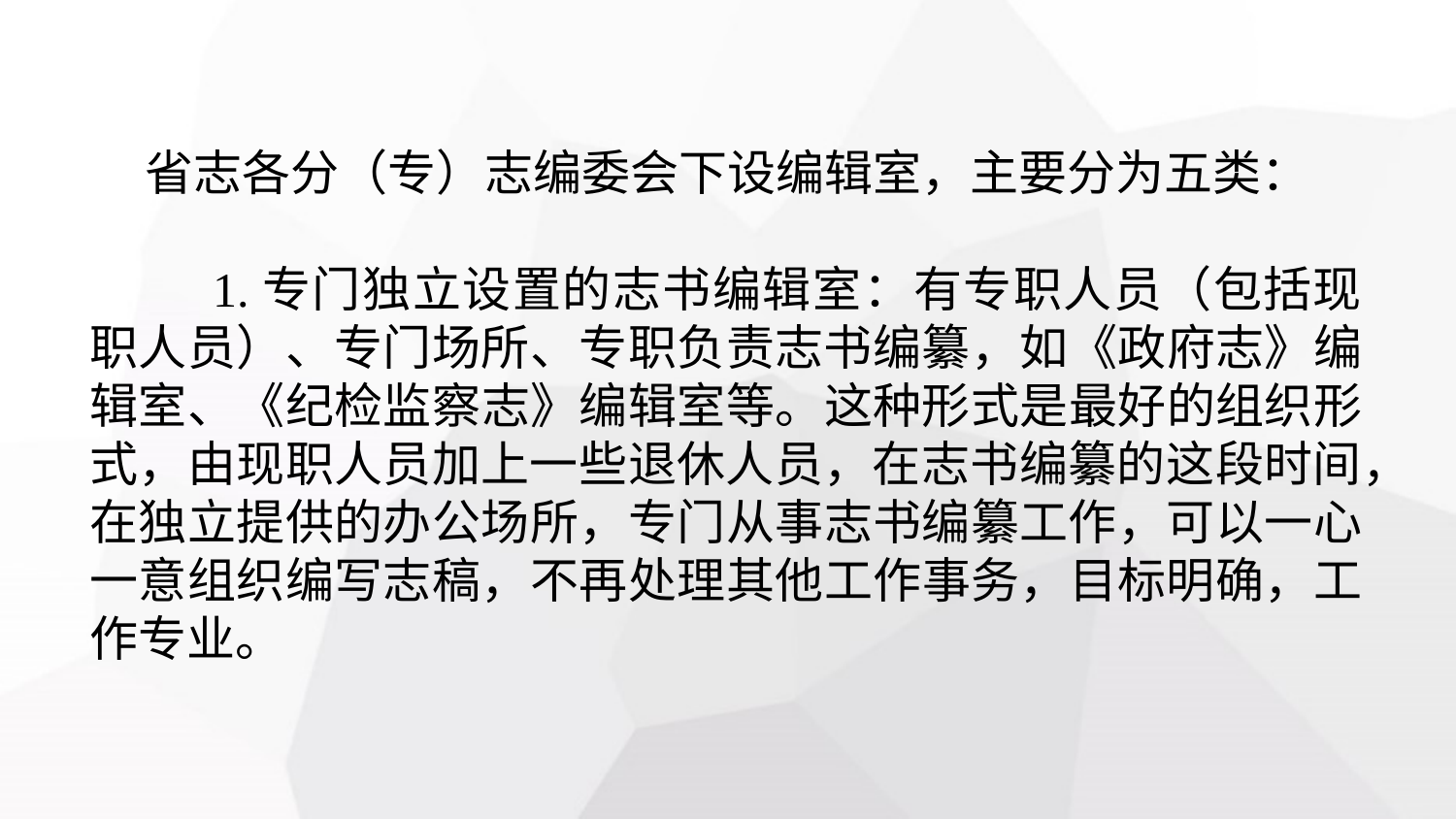

省志各分（专）志编委会下设编辑室，主要分为五类：

         1.专门独立设置的志书编辑室：有专职人员（包括现职人员）、专门场所、专职负责志书编纂，如《政府志》编辑室、《纪检监察志》编辑室等。这种形式是最好的组织形式，由现职人员加上一些退休人员，在志书编纂的这段时间，在独立提供的办公场所，专门从事志书编纂工作，可以一心一意组织编写志稿，不再处理其他工作事务，目标明确，工作专业。